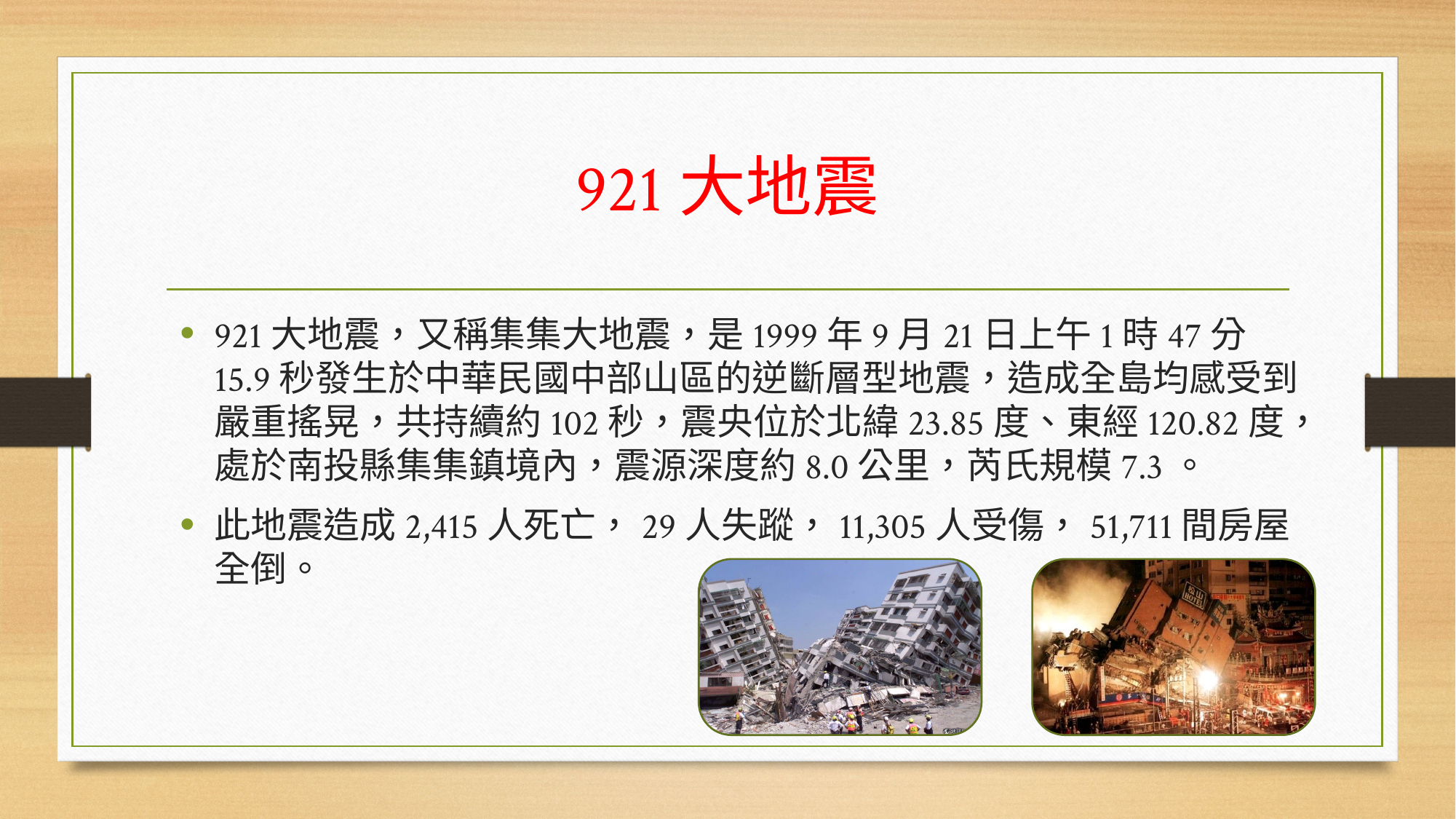

# 921大地震
921大地震，又稱集集大地震，是1999年9月21日上午1時47分15.9秒發生於中華民國中部山區的逆斷層型地震，造成全島均感受到嚴重搖晃，共持續約102秒，震央位於北緯23.85度、東經120.82度，處於南投縣集集鎮境內，震源深度約8.0公里，芮氏規模7.3。
此地震造成2,415人死亡，29人失蹤，11,305人受傷，51,711間房屋全倒。